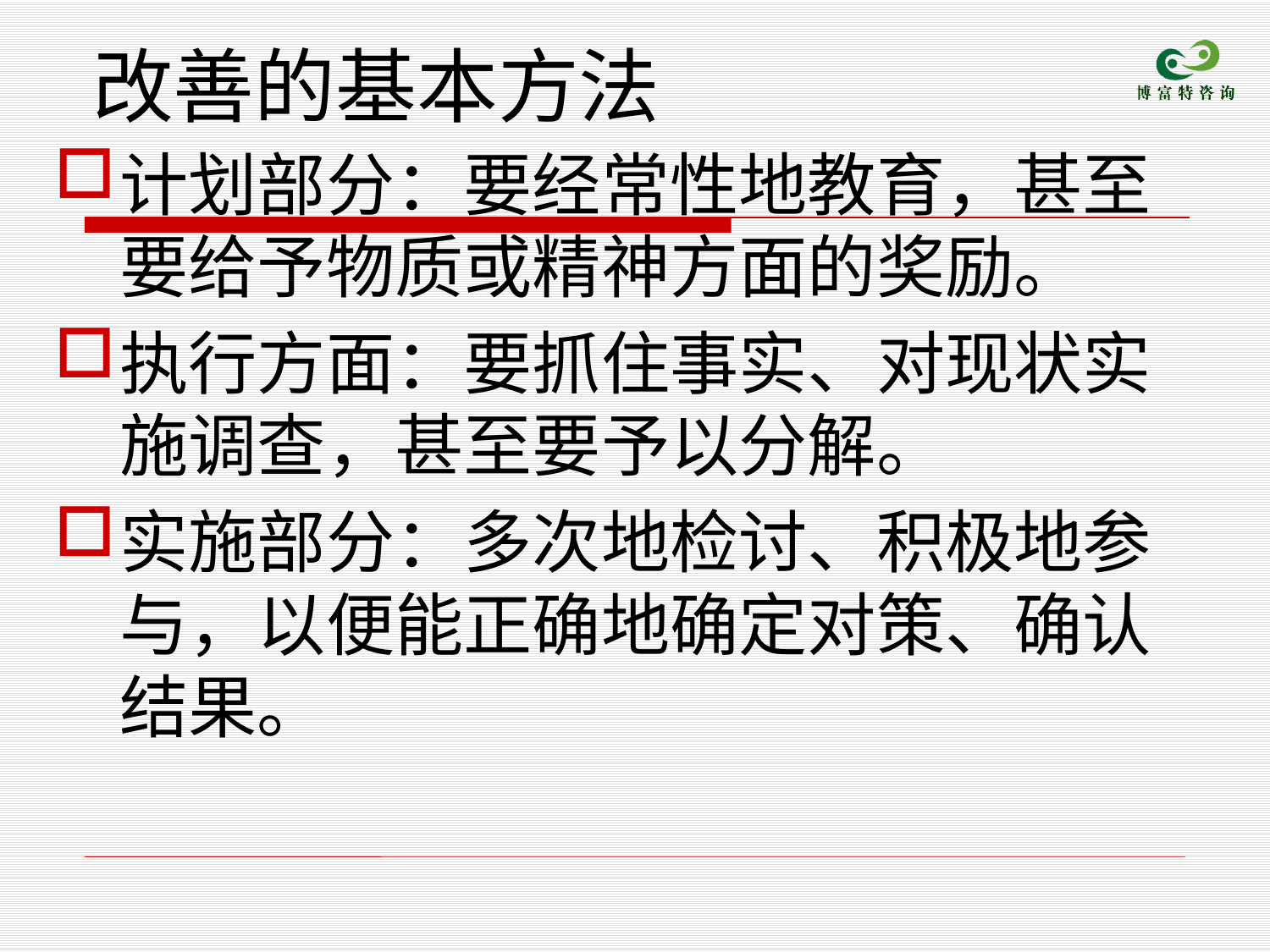

# 改善的基本方法

计划部分：要经常性地教育，甚至要给予物质或精神方面的奖励。
执行方面：要抓住事实、对现状实施调查，甚至要予以分解。
实施部分：多次地检讨、积极地参与，以便能正确地确定对策、确认结果。
627